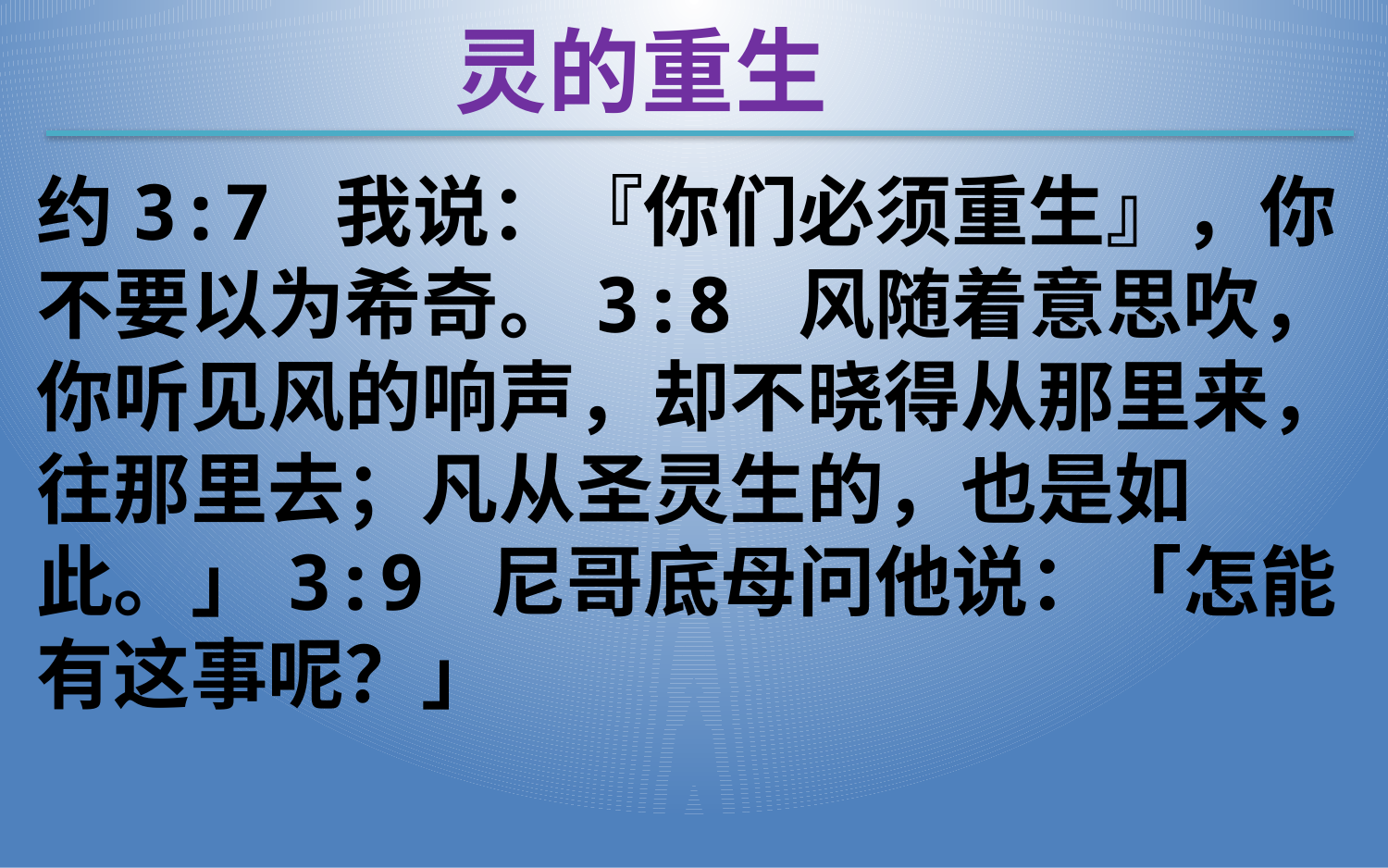

灵的重生
约3:7 我说：『你们必须重生』，你不要以为希奇。3:8 风随着意思吹，你听见风的响声，却不晓得从那里来，往那里去；凡从圣灵生的，也是如此。」3:9 尼哥底母问他说：「怎能有这事呢？」